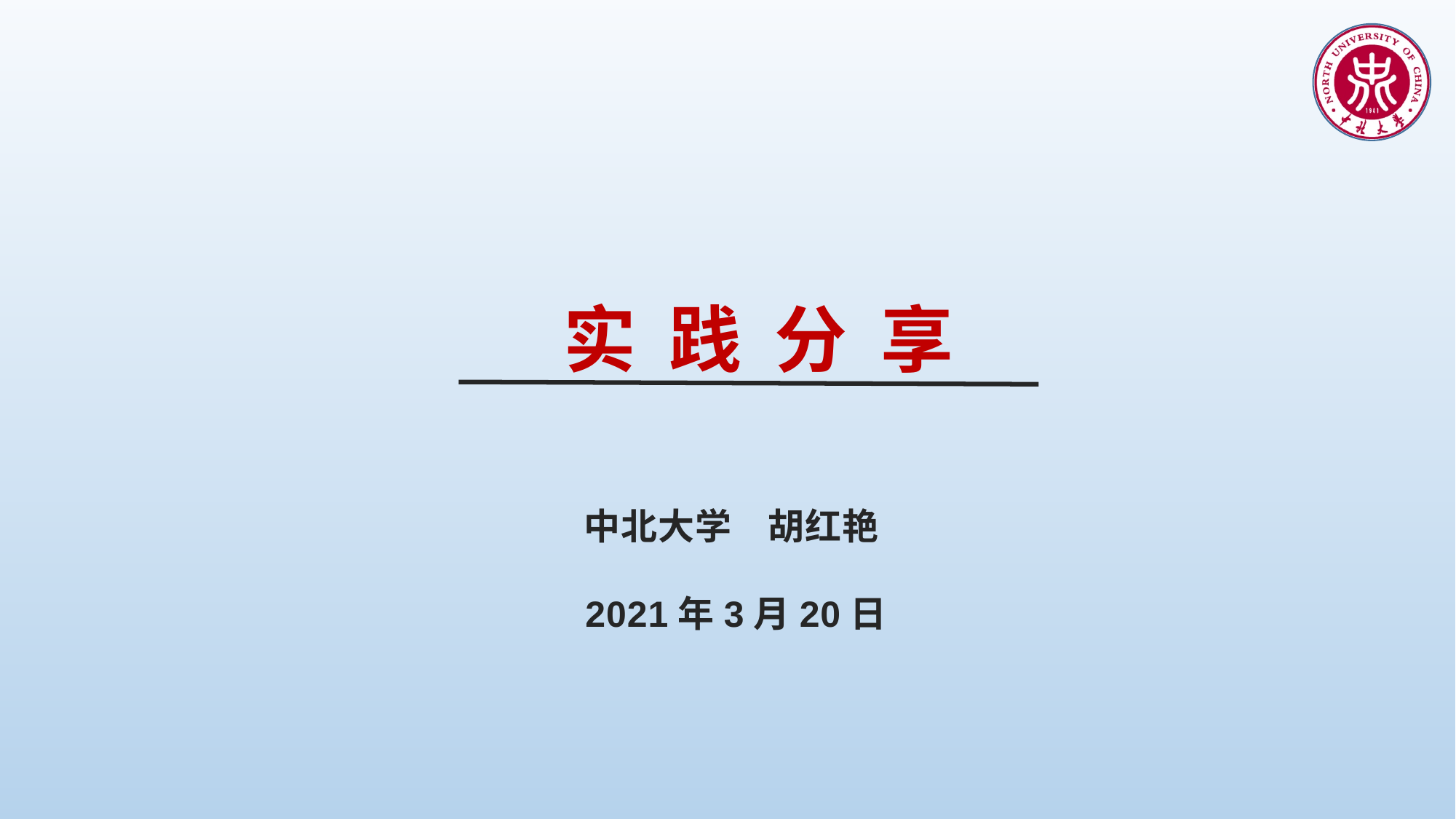

实  践  分  享
中北大学    胡红艳

2021年3月20日